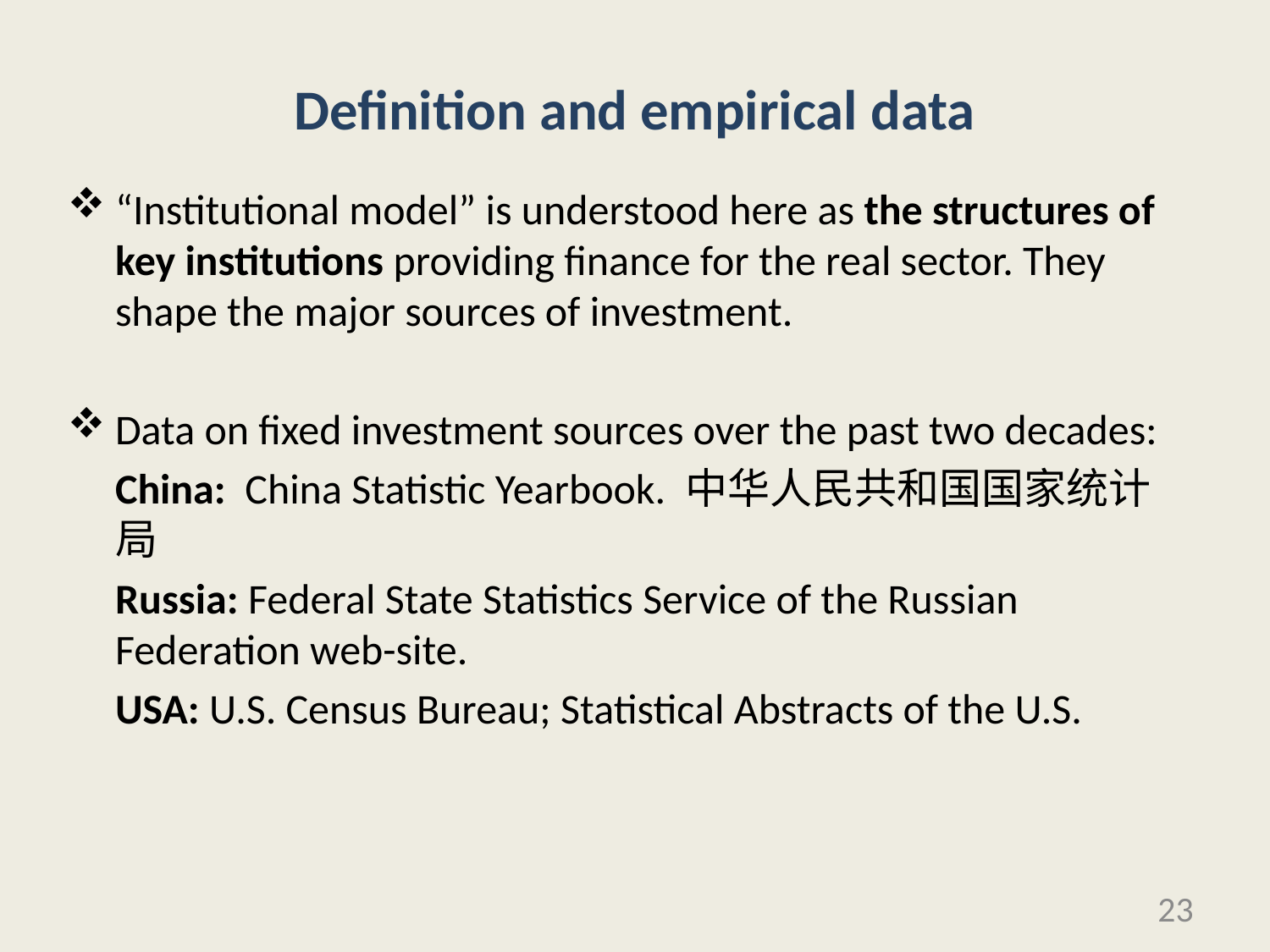

# Definition and empirical data
“Institutional model” is understood here as the structures of key institutions providing finance for the real sector. They shape the major sources of investment.

Data on fixed investment sources over the past two decades:
     China:  China Statistic Yearbook. 中华人民共和国国家统计局
     Russia: Federal State Statistics Service of the Russian Federation web-site.
     USA: U.S. Census Bureau; Statistical Abstracts of the U.S.

23